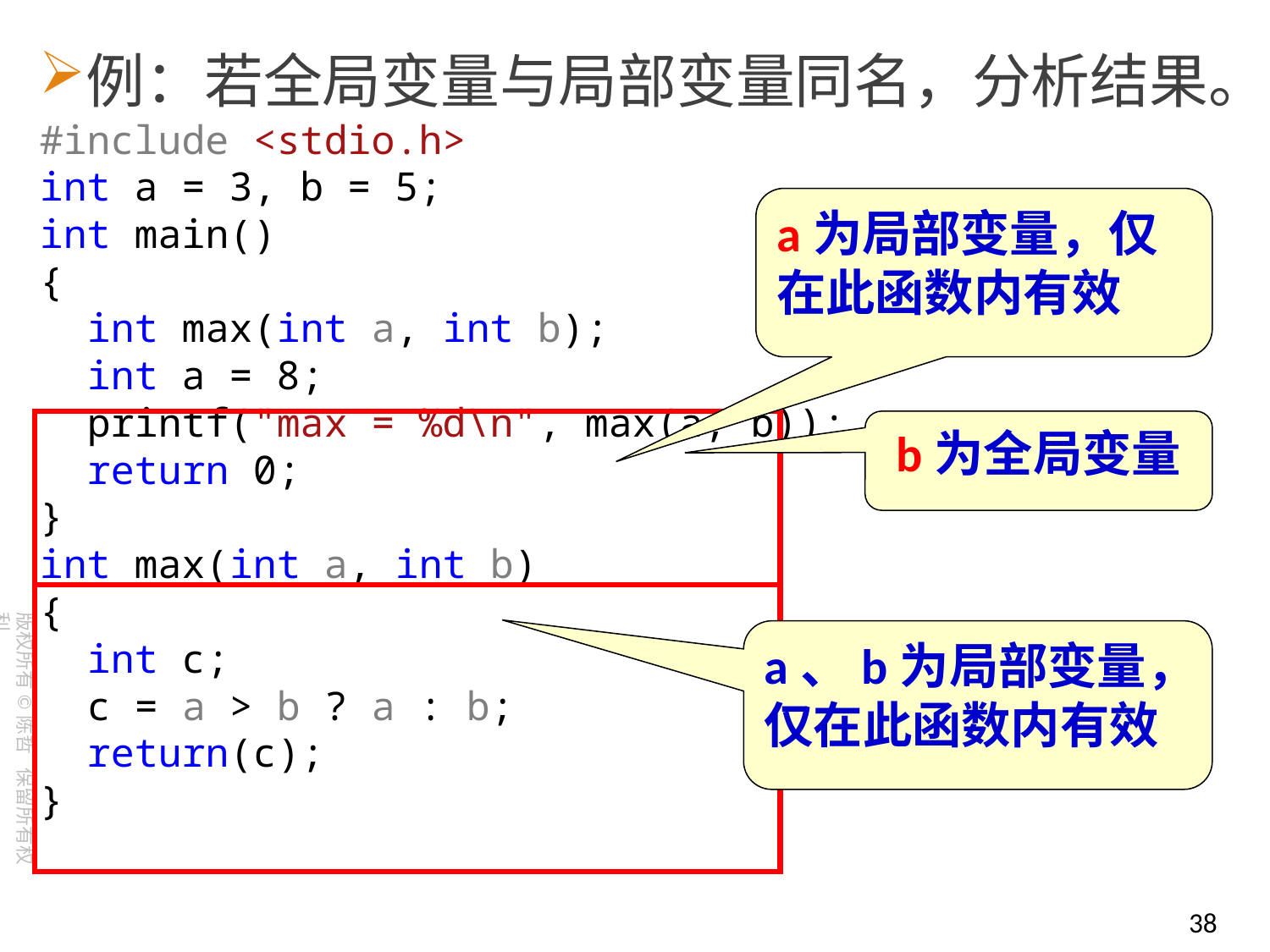

例：若全局变量与局部变量同名，分析结果。
#include <stdio.h>
int a = 3, b = 5;
int main()
{
  int max(int a, int b);
  int a = 8;
  printf("max = %d\n", max(a, b));
  return 0;
}
int max(int a, int b)
{
  int c;
  c = a > b ? a : b;
  return(c);
}

a为局部变量，仅在此函数内有效

b为全局变量

a、b为局部变量，仅在此函数内有效
38